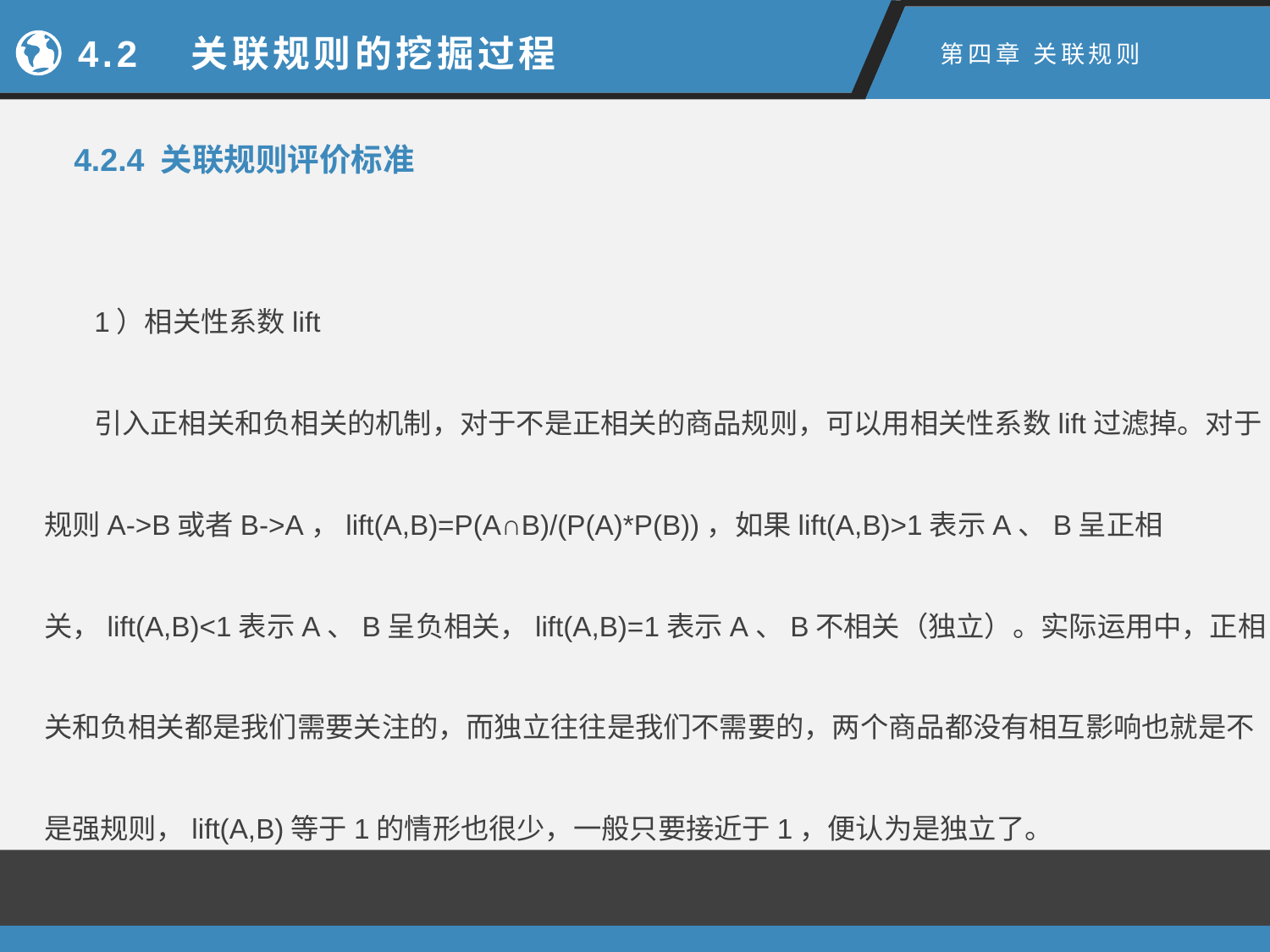

4.2　关联规则的挖掘过程

第四章 关联规则

4.2.4 关联规则评价标准
1）相关性系数lift
引入正相关和负相关的机制，对于不是正相关的商品规则，可以用相关性系数lift过滤掉。对于规则A->B或者B->A，lift(A,B)=P(A∩B)/(P(A)*P(B))，如果lift(A,B)>1表示A、B呈正相关，lift(A,B)<1表示A、B呈负相关，lift(A,B)=1表示A、B不相关（独立）。实际运用中，正相关和负相关都是我们需要关注的，而独立往往是我们不需要的，两个商品都没有相互影响也就是不是强规则，lift(A,B)等于1的情形也很少，一般只要接近于1，便认为是独立了。